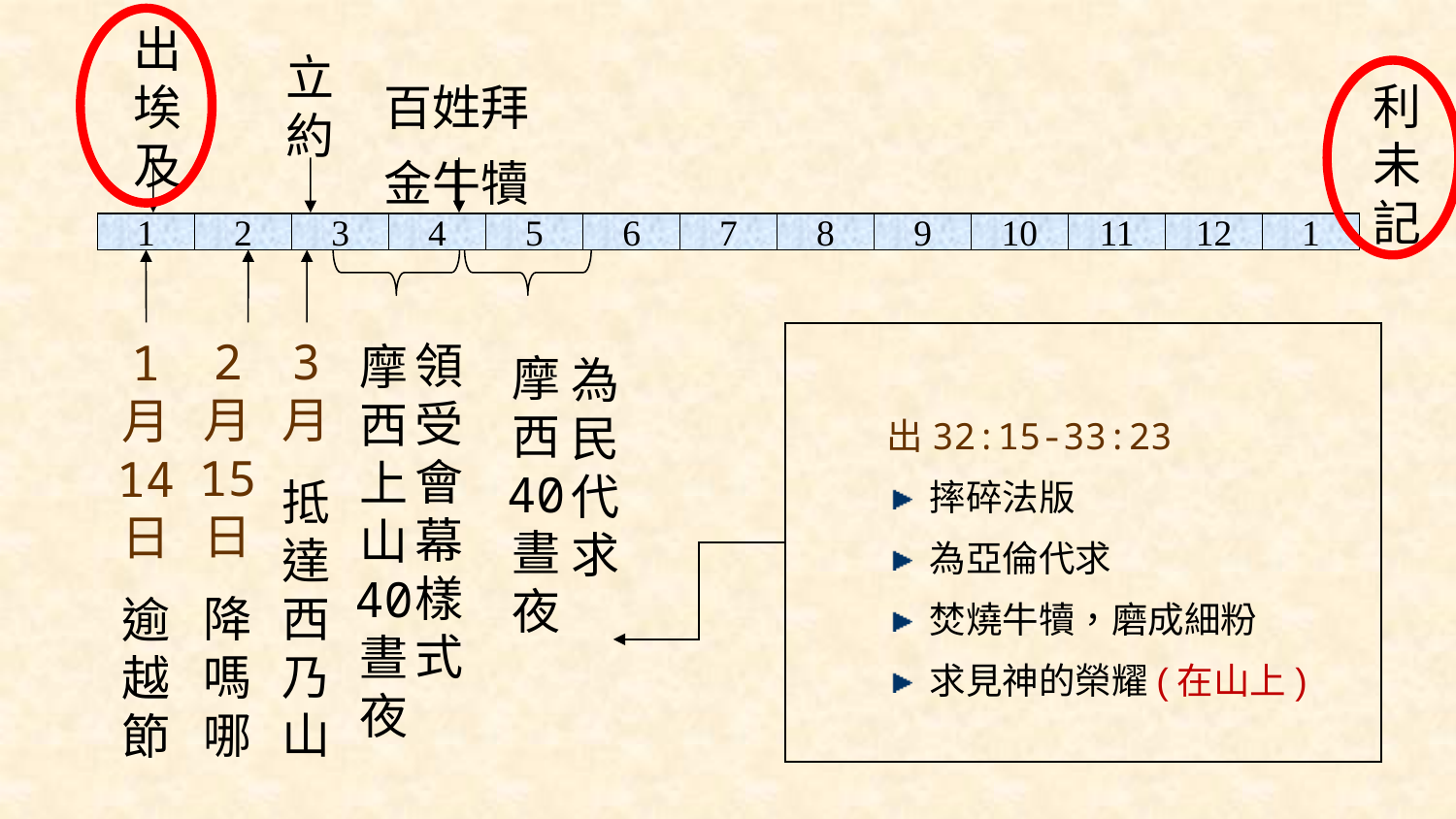

出
埃
及
立
約

3
月

抵
達
西
乃
山
百姓拜
金牛犢

利未記

1
2
3
4
5
6
7
8
9
10
11
12
1

1
月
14
日

逾
越
節

2
月
15
日

降
嗎
哪

領
受
會
幕
樣
式
摩
西
上
山
40
晝
夜

摩
西
40
晝
夜

為
民
代
求

出32:15-33:23
摔碎法版
為亞倫代求
焚燒牛犢，磨成細粉
求見神的榮耀(在山上)